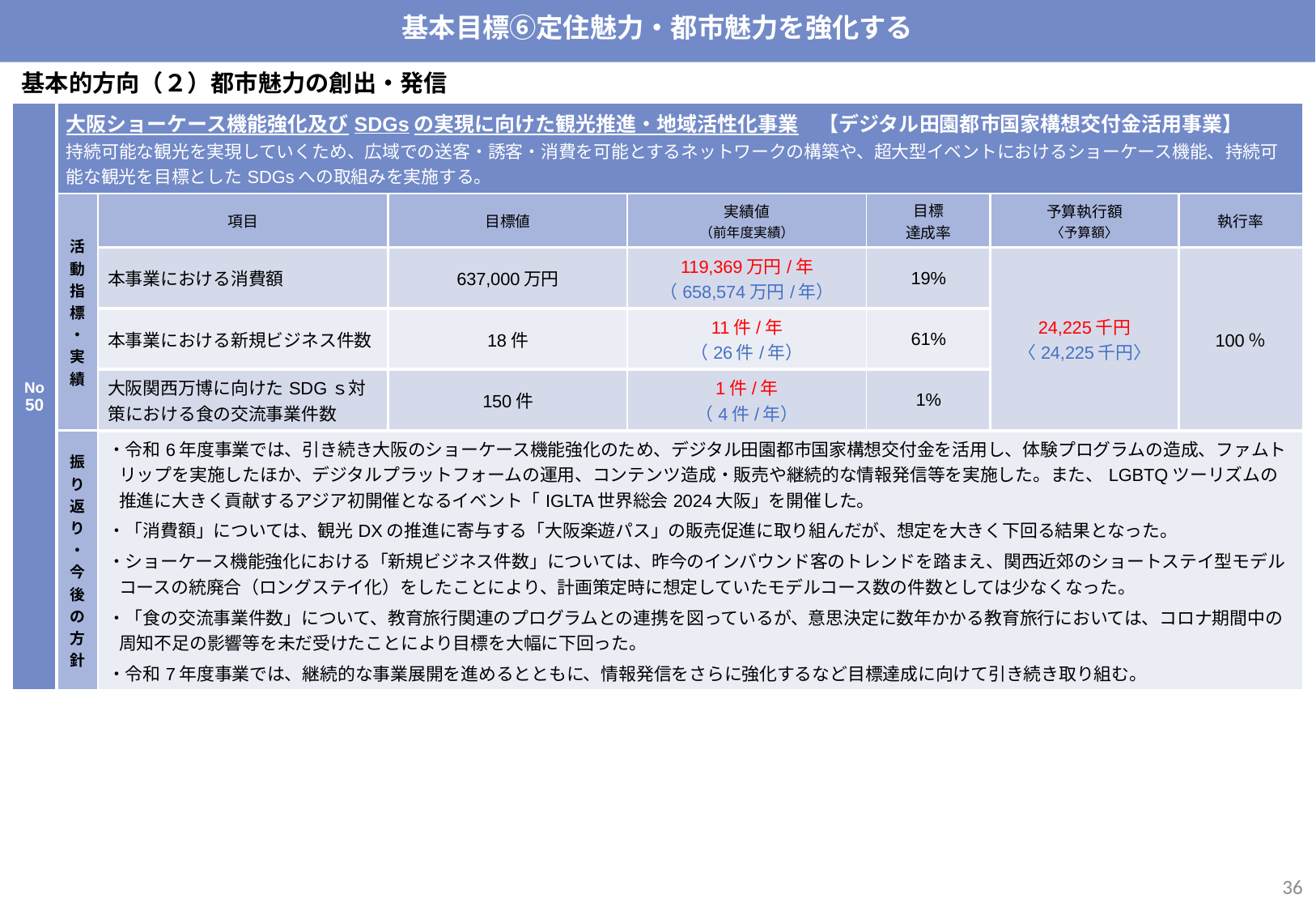

基本目標⑥定住魅力・都市魅力を強化する
基本的方向（２）都市魅力の創出・発信
| No50 | 大阪ショーケース機能強化及びSDGsの実現に向けた観光推進・地域活性化事業　【デジタル田園都市国家構想交付金活用事業】 持続可能な観光を実現していくため、広域での送客・誘客・消費を可能とするネットワークの構築や、超大型イベントにおけるショーケース機能、持続可能な観光を目標としたSDGsへの取組みを実施する。 |  |  |  |  |  |  |
| --- | --- | --- | --- | --- | --- | --- | --- |
|  | 活動指標・実績 | 項目 | 目標値 | 実績値 （前年度実績） | 目標 達成率 | 予算執行額 〈予算額〉 | 執行率 |
|  |  | 本事業における消費額 | 637,000万円 | 119,369万円/年 （658,574万円/年） | 19% | 24,225千円 〈24,225千円〉 | 100％ |
|  |  | 本事業における新規ビジネス件数 | 18件 | 11件/年 （26件/年） | 61% |  |  |
|  |  | 大阪関西万博に向けたSDGｓ対策における食の交流事業件数 | 150件 | 1件/年 （4件/年） | 1% |  |  |
|  | 振り返り・今後の方針 | ・令和6年度事業では、引き続き大阪のショーケース機能強化のため、デジタル田園都市国家構想交付金を活用し、体験プログラムの造成、ファムトリップを実施したほか、デジタルプラットフォームの運用、コンテンツ造成・販売や継続的な情報発信等を実施した。また、LGBTQツーリズムの推進に大きく貢献するアジア初開催となるイベント「IGLTA世界総会2024大阪」を開催した。 ・「消費額」については、観光DXの推進に寄与する「大阪楽遊パス」の販売促進に取り組んだが、想定を大きく下回る結果となった。 ・ショーケース機能強化における「新規ビジネス件数」については、昨今のインバウンド客のトレンドを踏まえ、関西近郊のショートステイ型モデルコースの統廃合（ロングステイ化）をしたことにより、計画策定時に想定していたモデルコース数の件数としては少なくなった。　 ・「食の交流事業件数」について、教育旅行関連のプログラムとの連携を図っているが、意思決定に数年かかる教育旅行においては、コロナ期間中の周知不足の影響等を未だ受けたことにより目標を大幅に下回った。 ・令和7年度事業では、継続的な事業展開を進めるとともに、情報発信をさらに強化するなど目標達成に向けて引き続き取り組む。 |  |  |  |  |  |
36